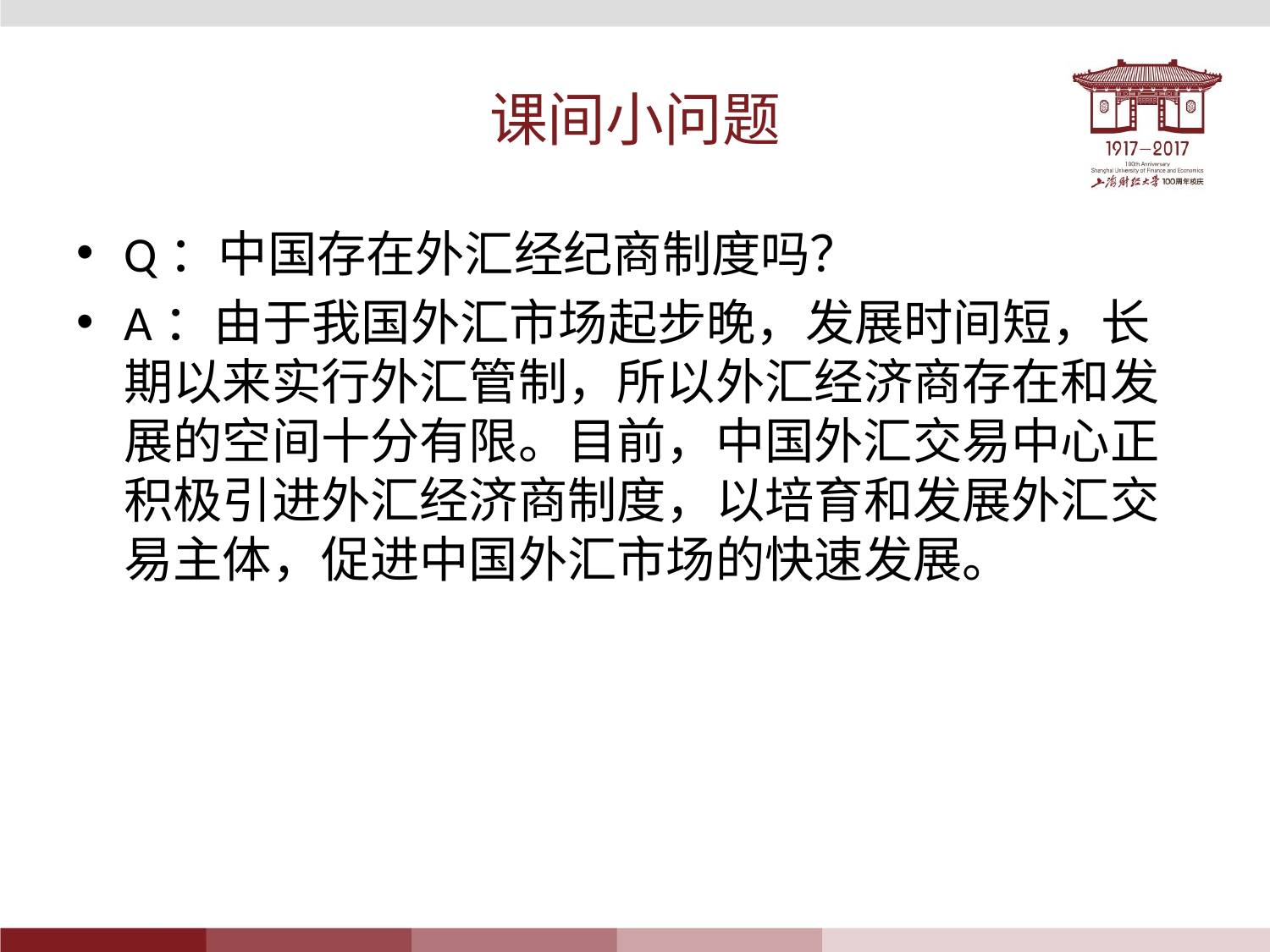

# 课间小问题
Q：中国存在外汇经纪商制度吗？
A：由于我国外汇市场起步晚，发展时间短，长期以来实行外汇管制，所以外汇经济商存在和发展的空间十分有限。目前，中国外汇交易中心正积极引进外汇经济商制度，以培育和发展外汇交易主体，促进中国外汇市场的快速发展。